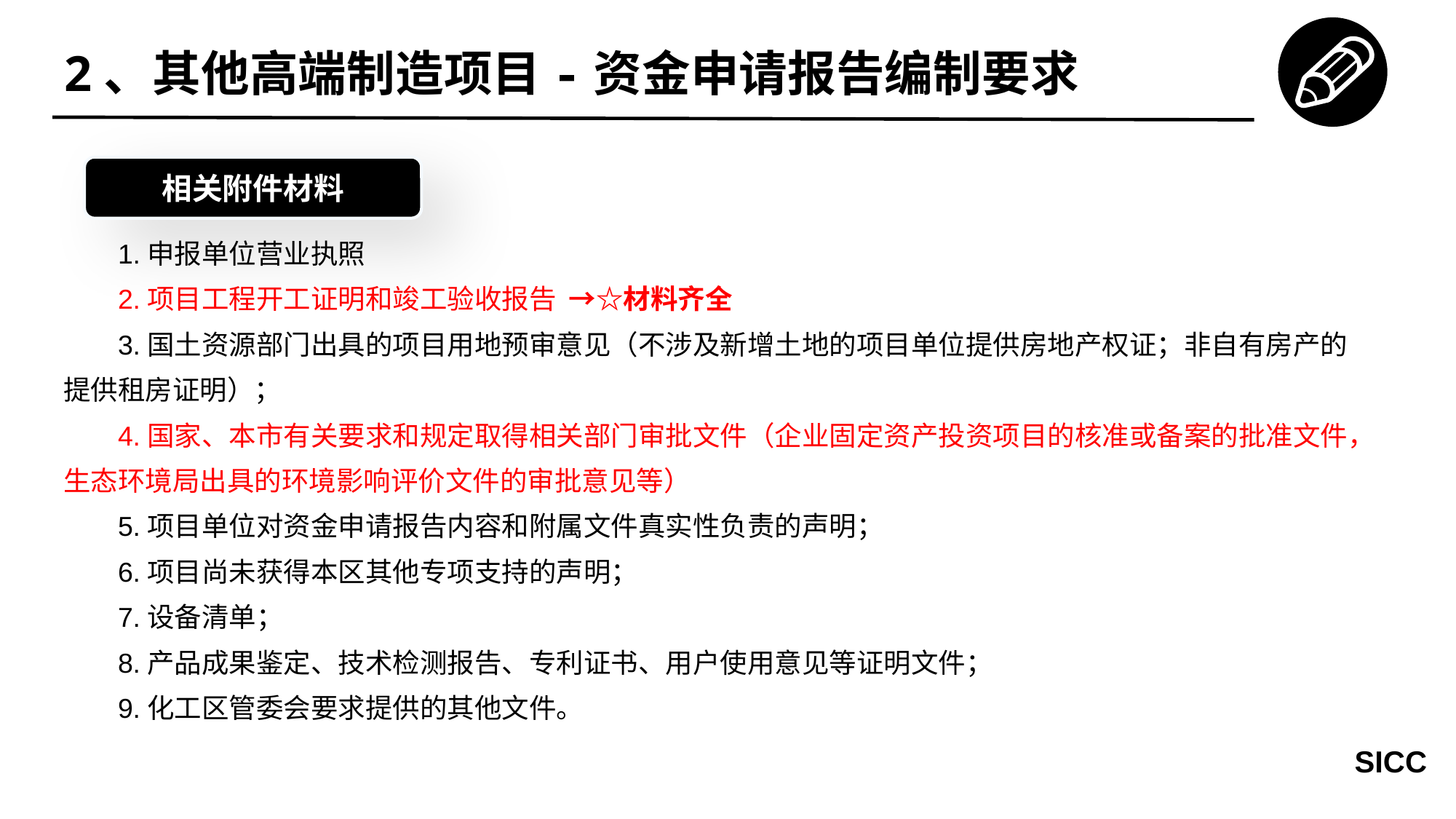

2、其他高端制造项目-资金申请报告编制要求
相关附件材料
1.申报单位营业执照
2.项目工程开工证明和竣工验收报告  →☆材料齐全
3.国土资源部门出具的项目用地预审意见（不涉及新增土地的项目单位提供房地产权证；非自有房产的提供租房证明）；
4.国家、本市有关要求和规定取得相关部门审批文件（企业固定资产投资项目的核准或备案的批准文件，生态环境局出具的环境影响评价文件的审批意见等）
5.项目单位对资金申请报告内容和附属文件真实性负责的声明；
6.项目尚未获得本区其他专项支持的声明；
7.设备清单；
8.产品成果鉴定、技术检测报告、专利证书、用户使用意见等证明文件；
9.化工区管委会要求提供的其他文件。